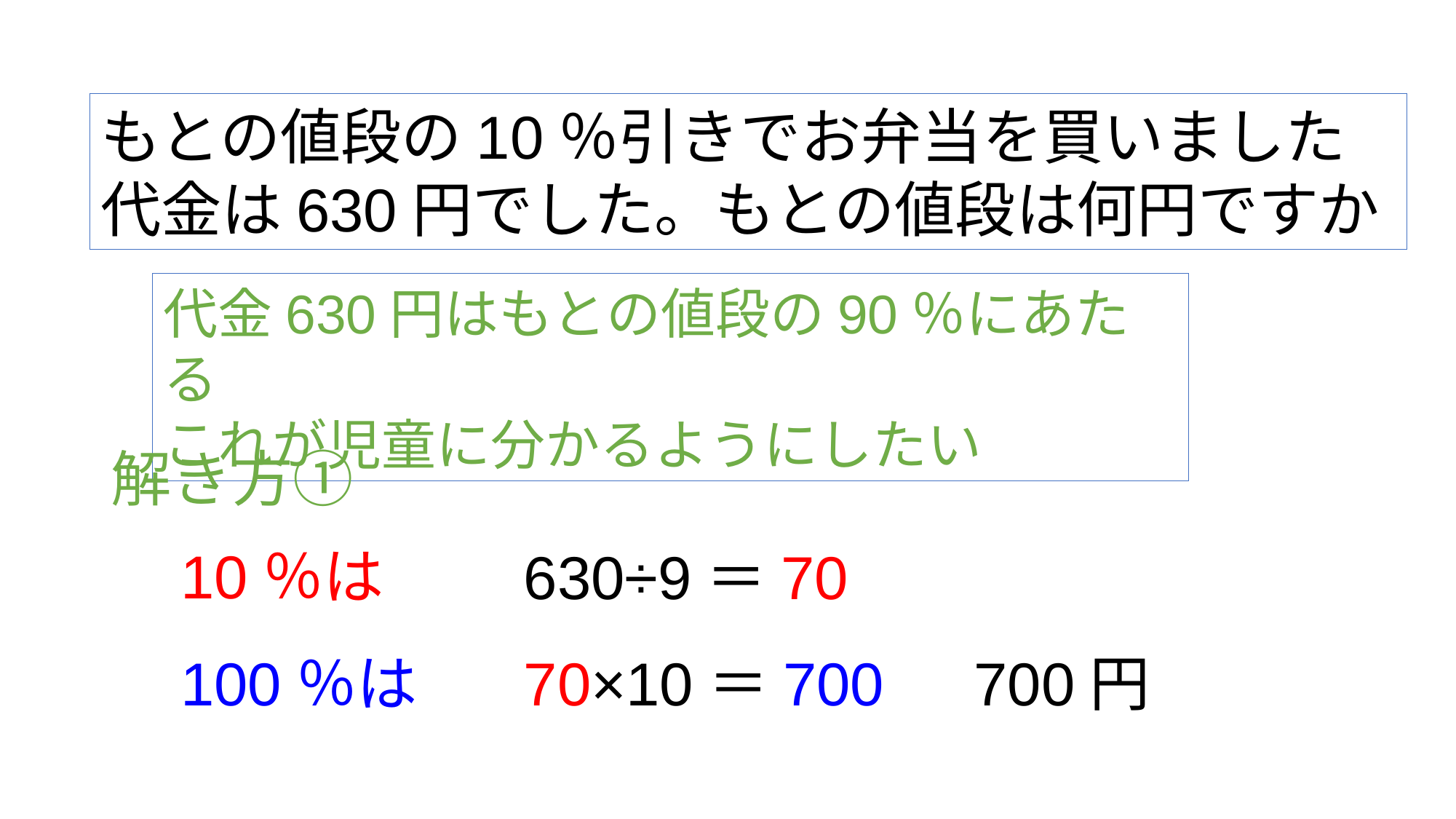

もとの値段の10％引きでお弁当を買いました
代金は630円でした。もとの値段は何円ですか
代金630円はもとの値段の90％にあたる
これが児童に分かるようにしたい
解き方①
10％は
630÷9＝70
100％は
70×10＝700　700円